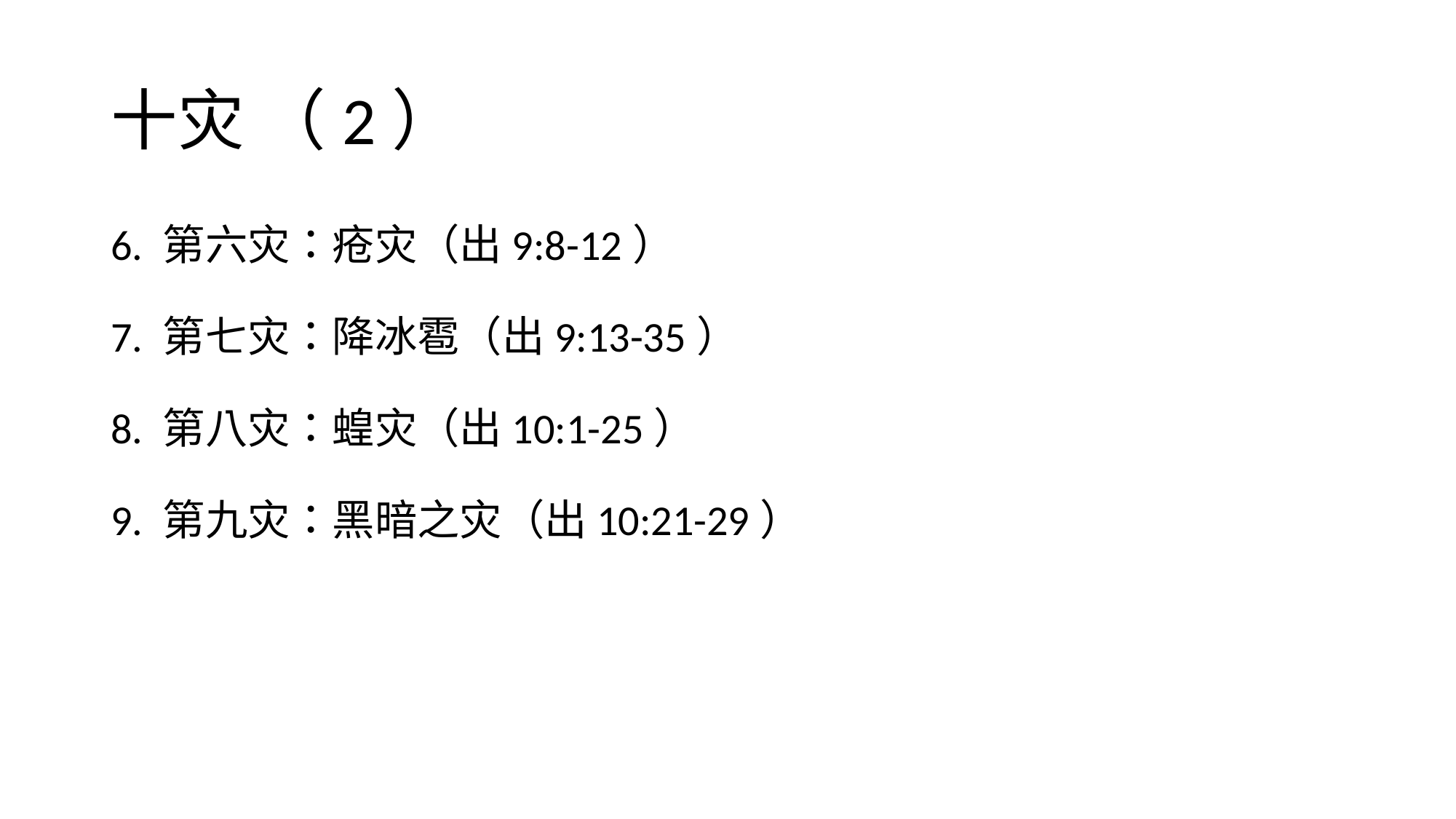

# 十灾 （2）
6. 第六灾：疮灾（出9:8-12）
7. 第七灾：降冰雹（出9:13-35）
8. 第八灾：蝗灾（出10:1-25）
9. 第九灾：黑暗之灾（出10:21-29）